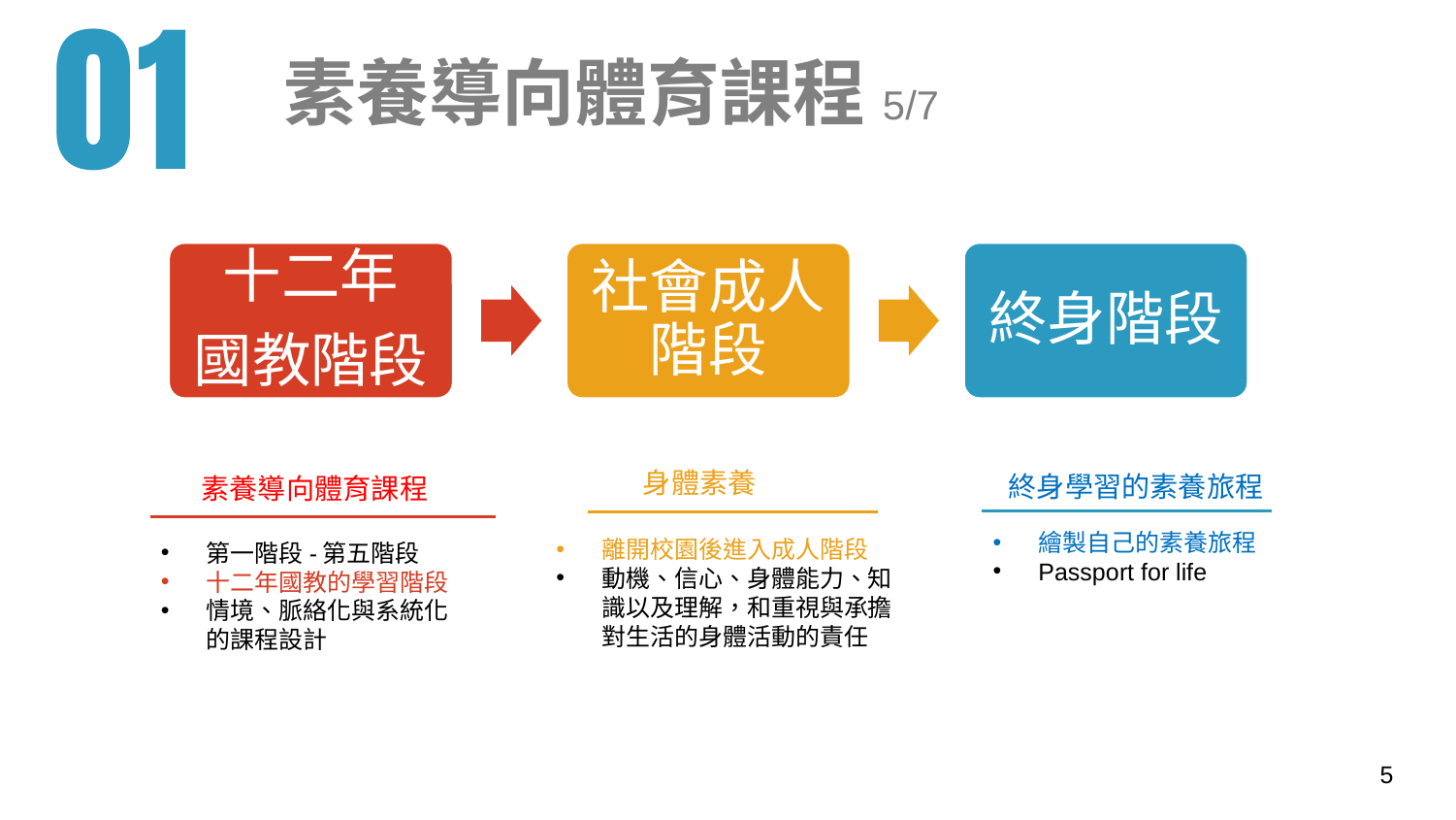

01
素養導向體育課程5/7

十二年
國教階段

社會成人階段

終身階段

身體素養
終身學習的素養旅程
素養導向體育課程
繪製自己的素養旅程
Passport for life
離開校園後進入成人階段
動機、信心、身體能力、知識以及理解，和重視與承擔對生活的身體活動的責任

第一階段-第五階段
十二年國教的學習階段
情境、脈絡化與系統化的課程設計
5